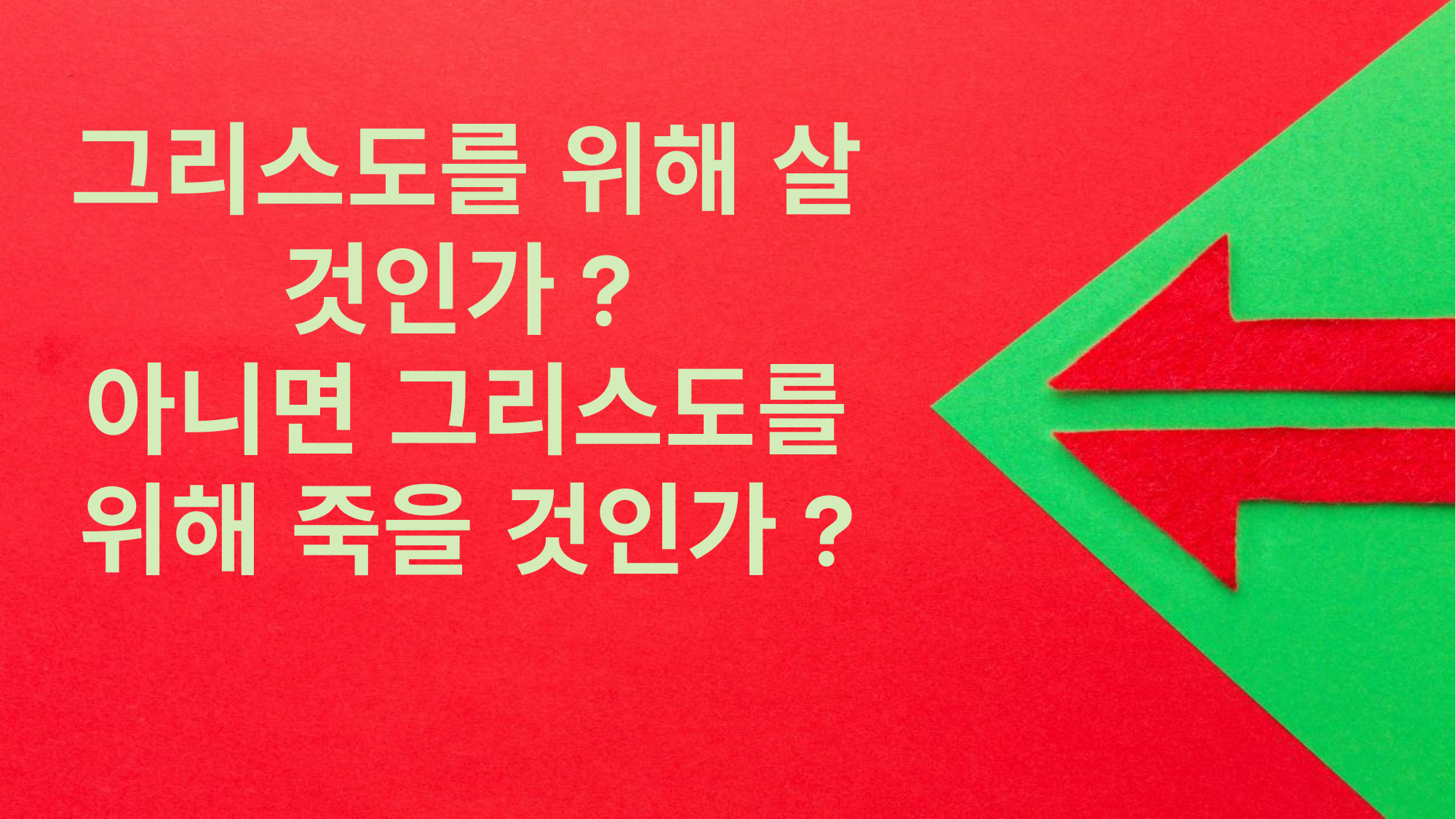

그리스도를 위해 살 것인가?
아니면 그리스도를 위해 죽을 것인가?